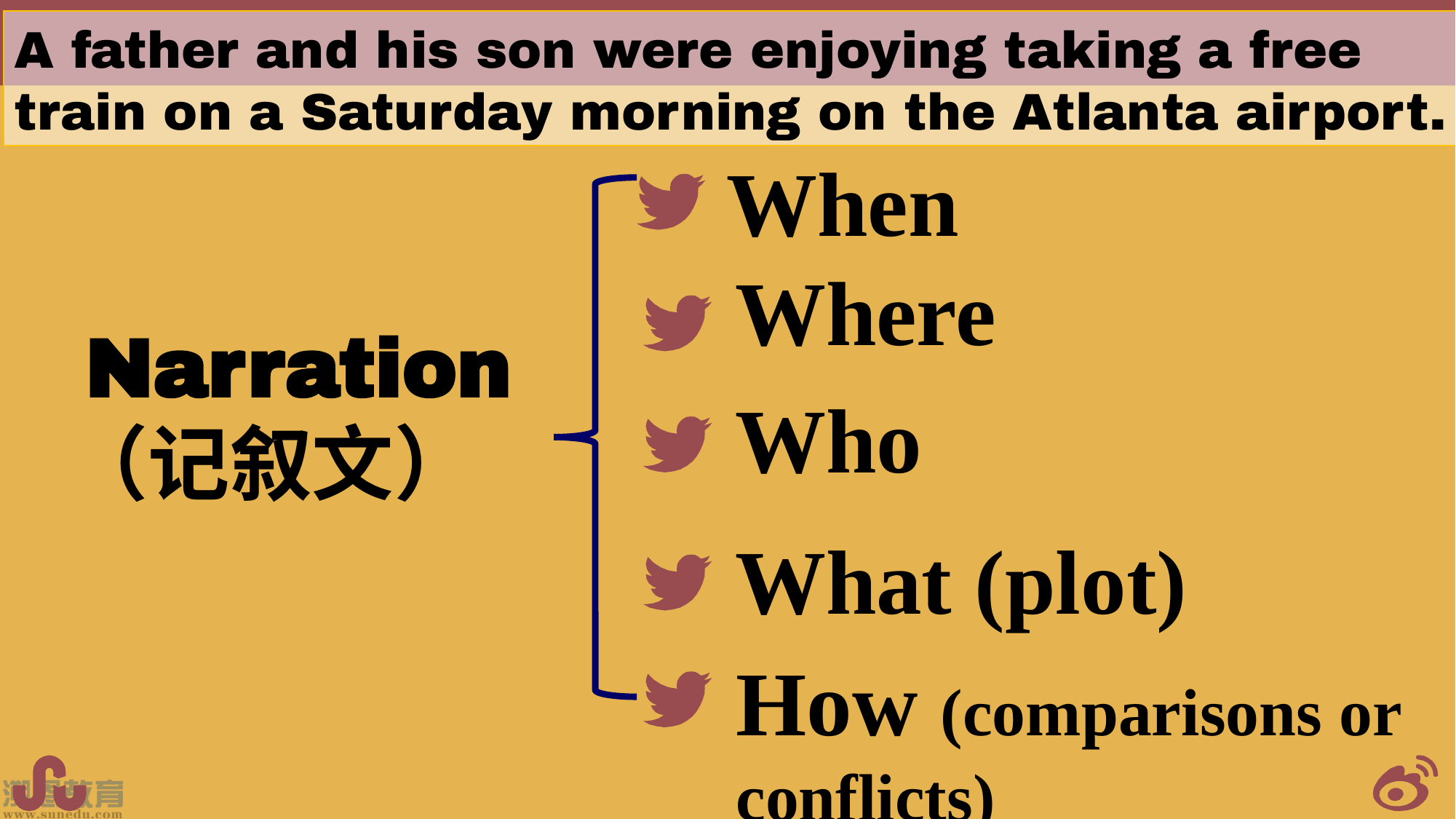

A father and his son were enjoying taking a free train on a Saturday morning on the Atlanta airport.
When

Where

Narration
（记叙文）
Who

What (plot)

How (comparisons or conflicts)